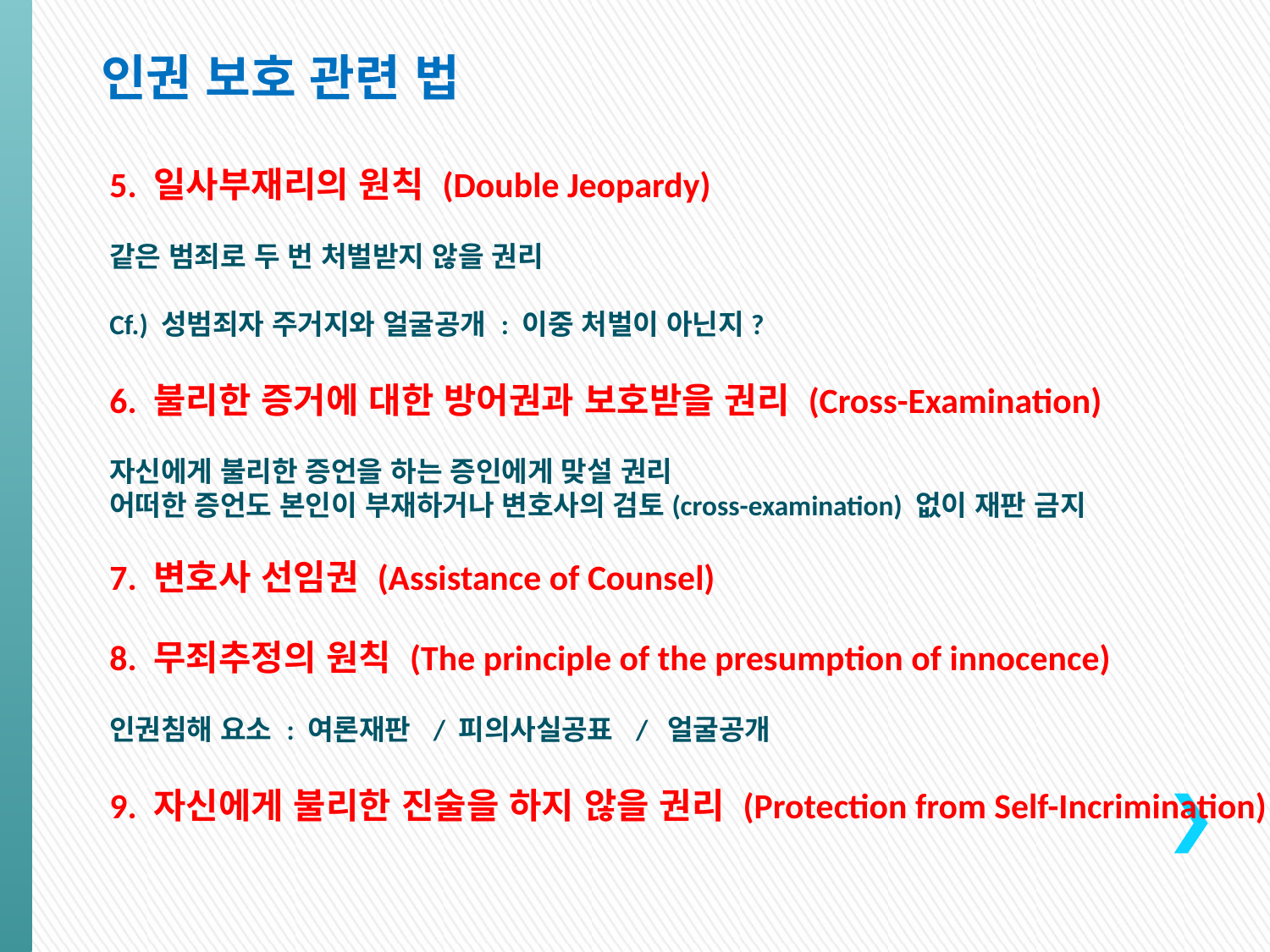

인권 보호 관련 법
5. 일사부재리의 원칙 (Double Jeopardy)

같은 범죄로 두 번 처벌받지 않을 권리

Cf.) 성범죄자 주거지와 얼굴공개 : 이중 처벌이 아닌지?

6. 불리한 증거에 대한 방어권과 보호받을 권리 (Cross-Examination)

자신에게 불리한 증언을 하는 증인에게 맞설 권리
어떠한 증언도 본인이 부재하거나 변호사의 검토(cross-examination) 없이 재판 금지

7. 변호사 선임권 (Assistance of Counsel)

8. 무죄추정의 원칙 (The principle of the presumption of innocence)

인권침해 요소 : 여론재판  / 피의사실공표  /  얼굴공개

9. 자신에게 불리한 진술을 하지 않을 권리 (Protection from Self-Incrimination)